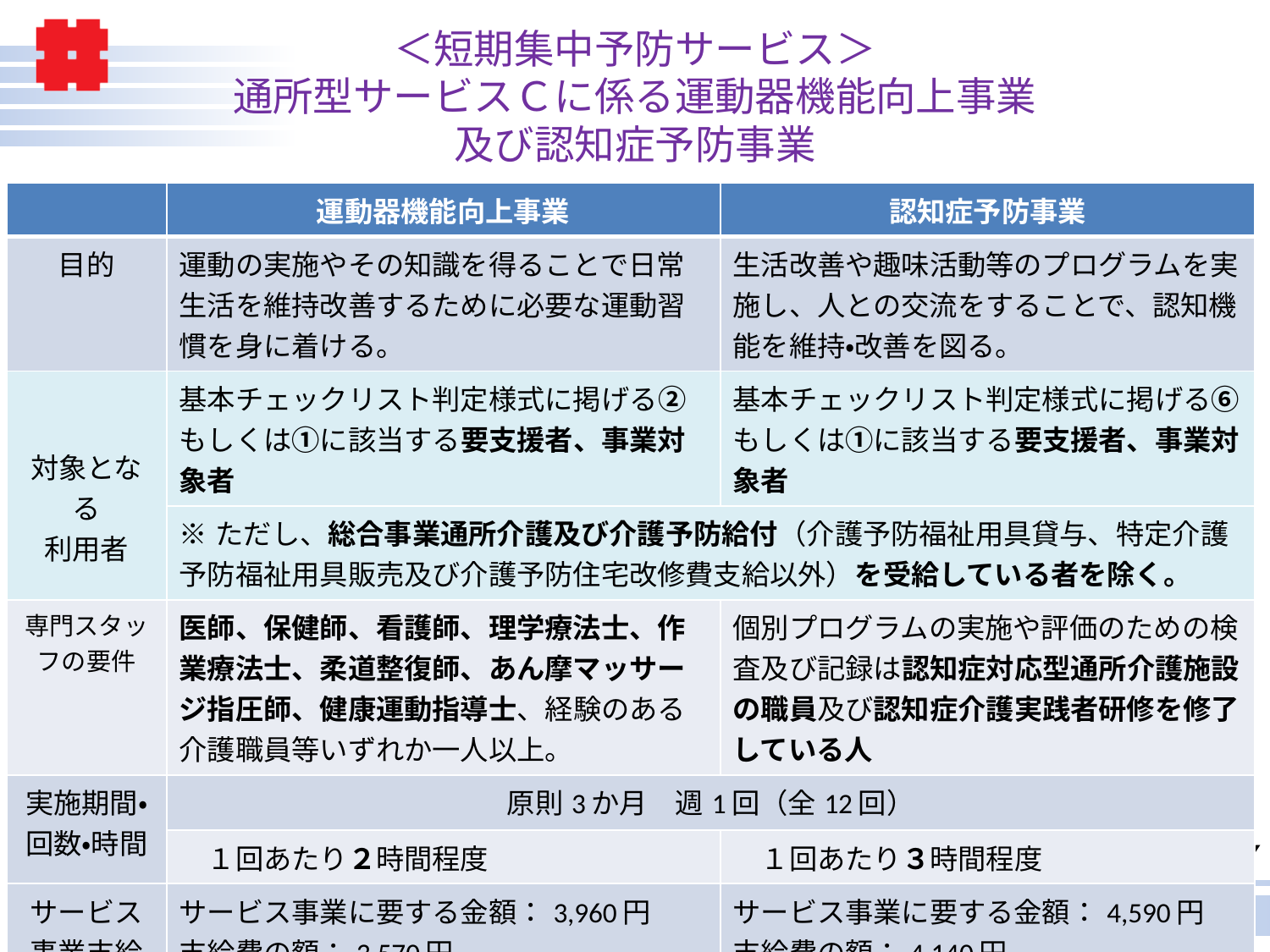

# ＜短期集中予防サービス＞ 通所型サービスＣに係る運動器機能向上事業 及び認知症予防事業
|  | 運動器機能向上事業 | 認知症予防事業 |
| --- | --- | --- |
| 目的 | 運動の実施やその知識を得ることで日常生活を維持改善するために必要な運動習慣を身に着ける。 | 生活改善や趣味活動等のプログラムを実施し、人との交流をすることで、認知機能を維持・改善を図る。 |
| 対象となる 利用者 | 基本チェックリスト判定様式に掲げる②もしくは①に該当する要支援者、事業対象者 | 基本チェックリスト判定様式に掲げる⑥もしくは①に該当する要支援者、事業対象者 |
|  | ※ただし、総合事業通所介護及び介護予防給付（介護予防福祉用具貸与、特定介護予防福祉用具販売及び介護予防住宅改修費支給以外）を受給している者を除く。 |  |
| 専門スタッフの要件 | 医師、保健師、看護師、理学療法士、作業療法士、柔道整復師、あん摩マッサージ指圧師、健康運動指導士、経験のある介護職員等いずれか一人以上。 | 個別プログラムの実施や評価のための検査及び記録は認知症対応型通所介護施設の職員及び認知症介護実践者研修を修了している人 |
| 実施期間・ 回数・時間 | 原則3か月　週1回（全12回） |  |
|  | １回あたり２時間程度 | １回あたり３時間程度 |
| サービス事業支給費の額等 | サービス事業に要する金額：3,960円 支給費の額：3,570円 利用者負担金：390円 | サービス事業に要する金額：4,590円 支給費の額：4,140円 利用者負担金：450円 |